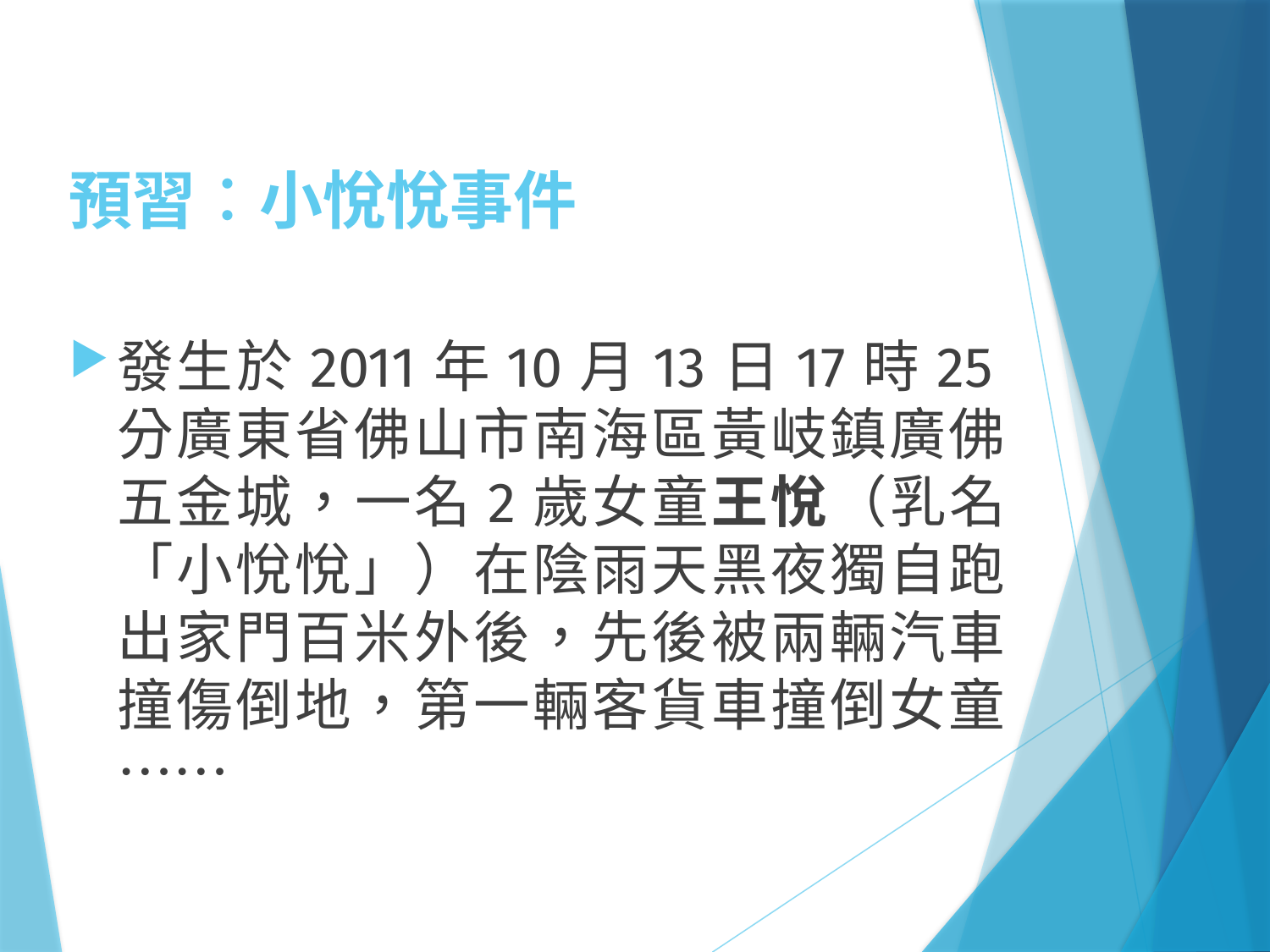

# 預習︰小悅悅事件
發生於2011年10月13日17時25分廣東省佛山市南海區黃岐鎮廣佛五金城，一名2歲女童王悅（乳名「小悅悅」）在陰雨天黑夜獨自跑出家門百米外後，先後被兩輛汽車撞傷倒地，第一輛客貨車撞倒女童……